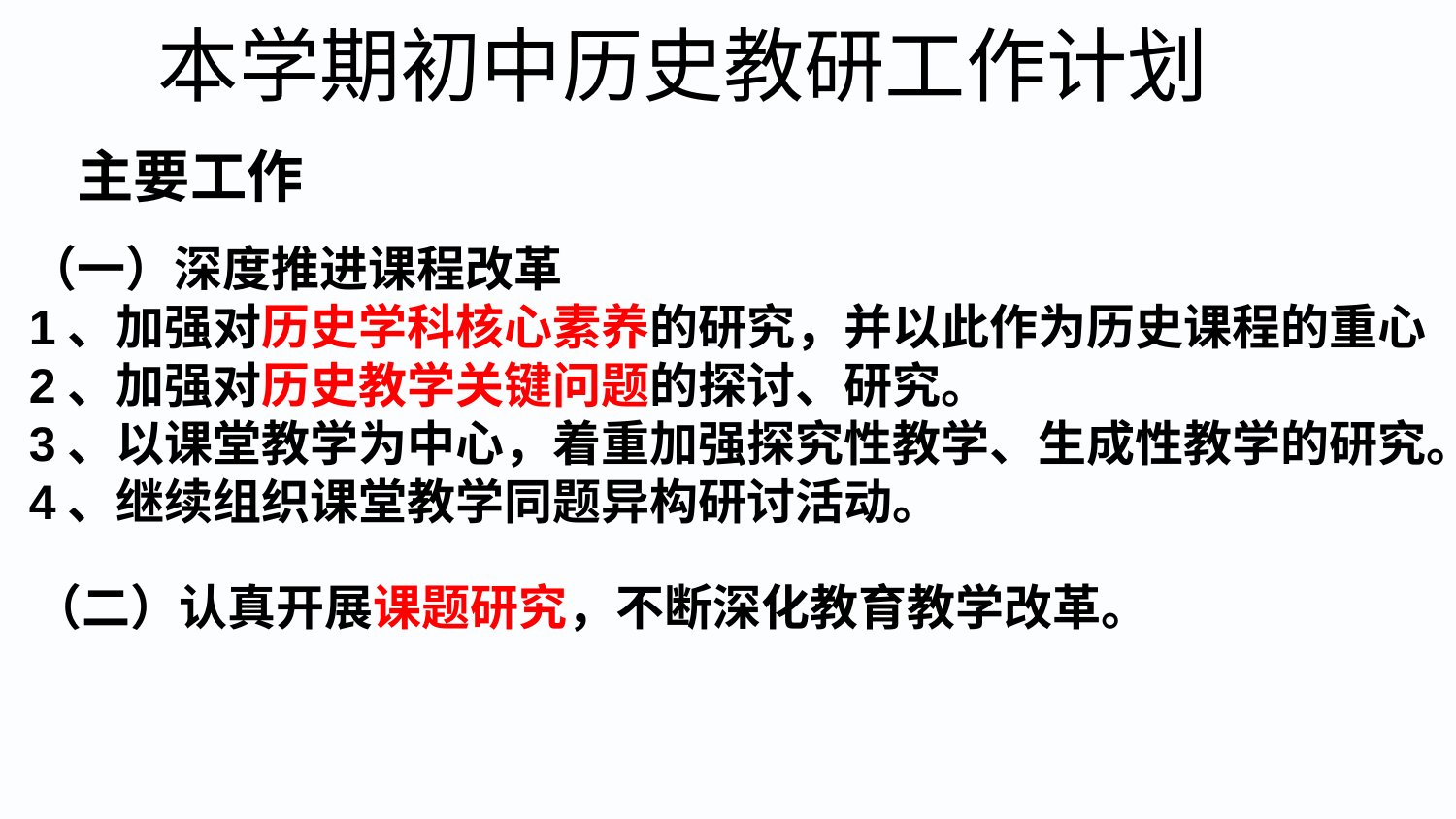

本学期初中历史教研工作计划
主要工作
（一）深度推进课程改革
1、加强对历史学科核心素养的研究，并以此作为历史课程的重心
2、加强对历史教学关键问题的探讨、研究。
3、以课堂教学为中心，着重加强探究性教学、生成性教学的研究。
4、继续组织课堂教学同题异构研讨活动。

（二）认真开展课题研究，不断深化教育教学改革。